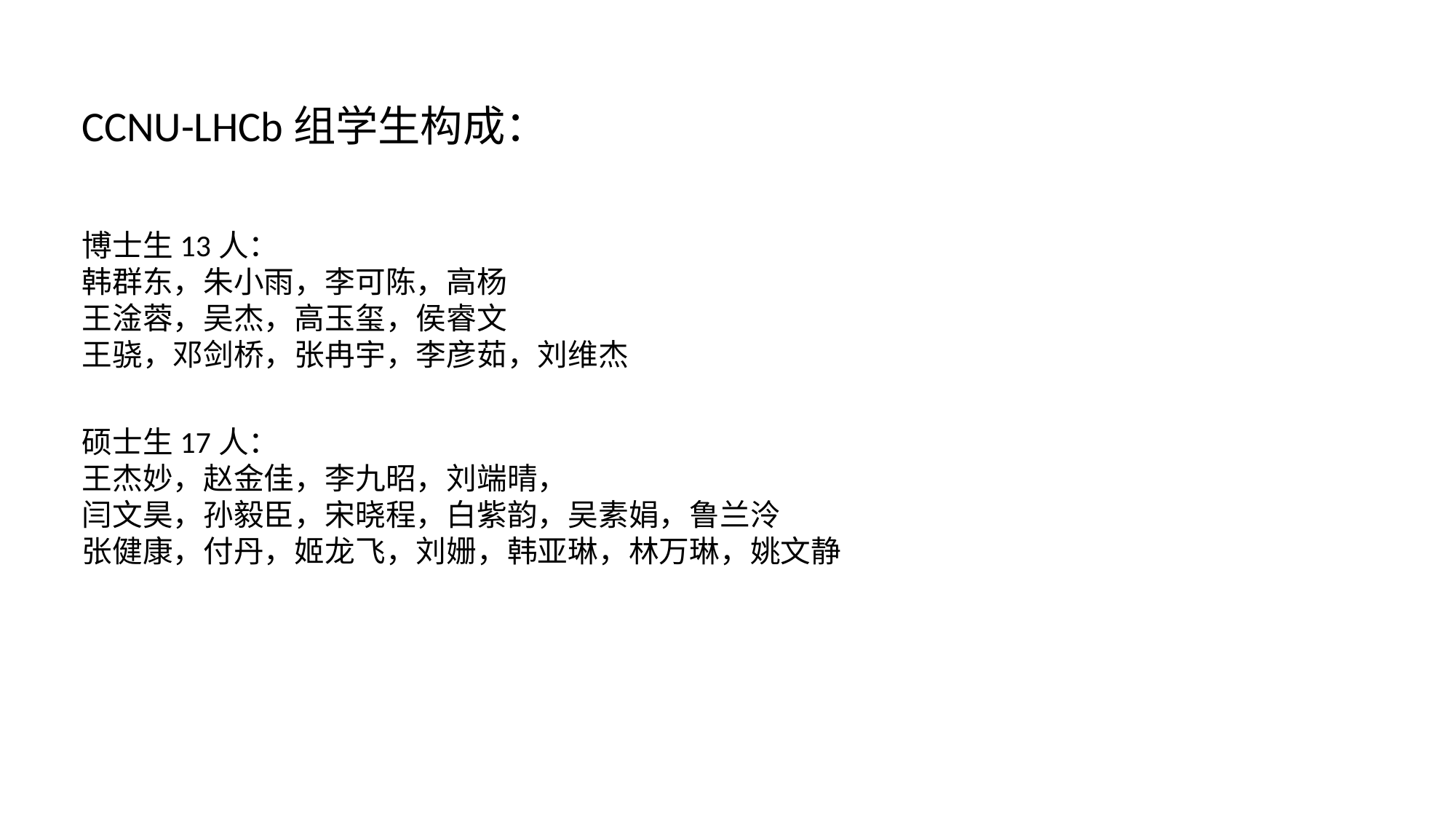

CCNU-LHCb组学生构成：
博士生13人：
韩群东，朱小雨，李可陈，高杨
王淦蓉，吴杰，高玉玺，侯睿文
王骁，邓剑桥，张冉宇，李彦茹，刘维杰
硕士生17人：
王杰妙，赵金佳，李九昭，刘端晴，
闫文昊，孙毅臣，宋晓程，白紫韵，吴素娟，鲁兰泠
张健康，付丹，姬龙飞，刘姗，韩亚琳，林万琳，姚文静